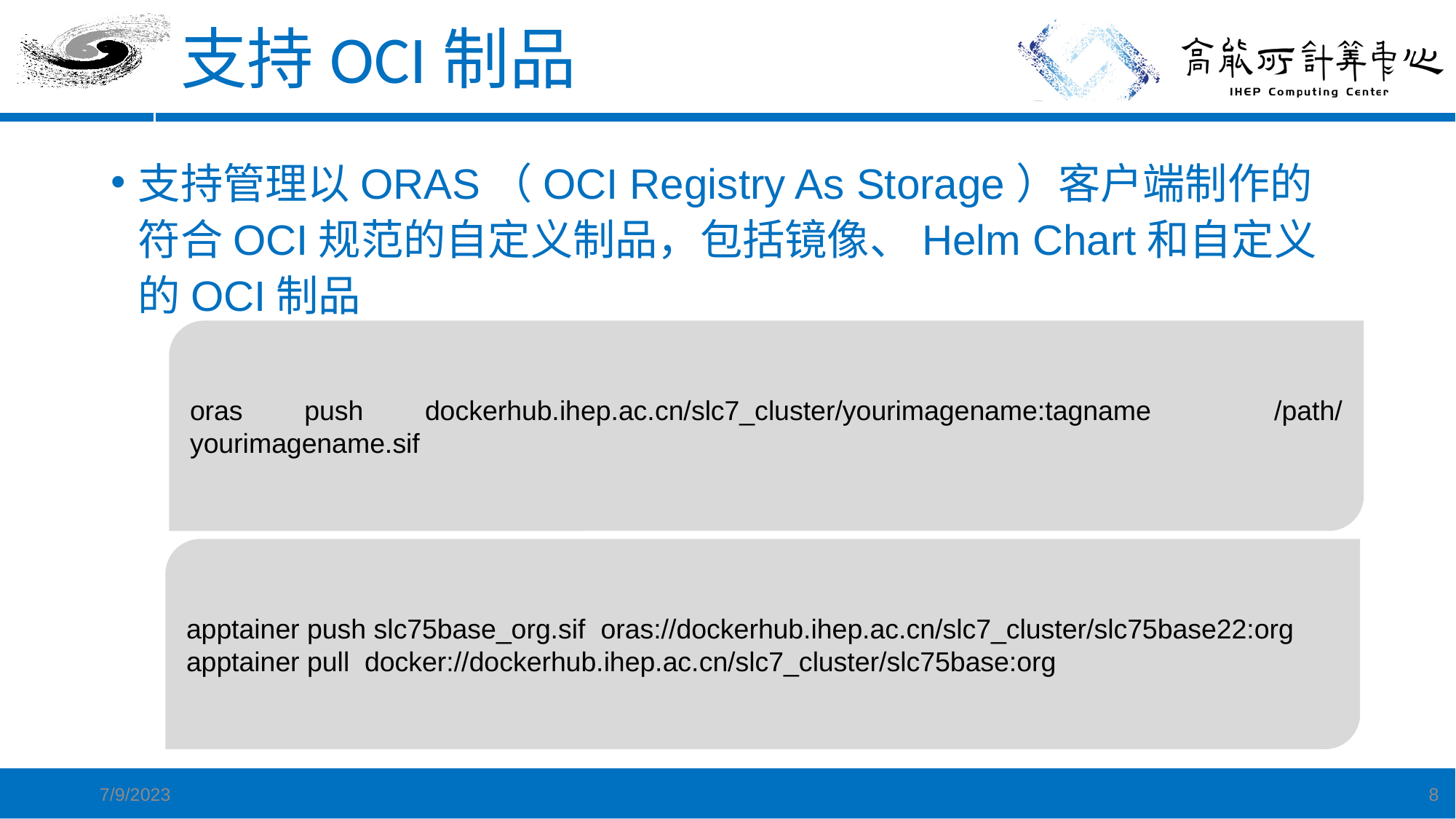

# 支持OCI制品
支持管理以ORAS（OCI Registry As Storage）客户端制作的符合OCI规范的自定义制品，包括镜像、Helm Chart和自定义的OCI制品

oras push dockerhub.ihep.ac.cn/slc7_cluster/yourimagename:tagname  /path/yourimagename.sif
apptainer push slc75base_org.sif  oras://dockerhub.ihep.ac.cn/slc7_cluster/slc75base22:org
apptainer pull  docker://dockerhub.ihep.ac.cn/slc7_cluster/slc75base:org
7/9/2023
8